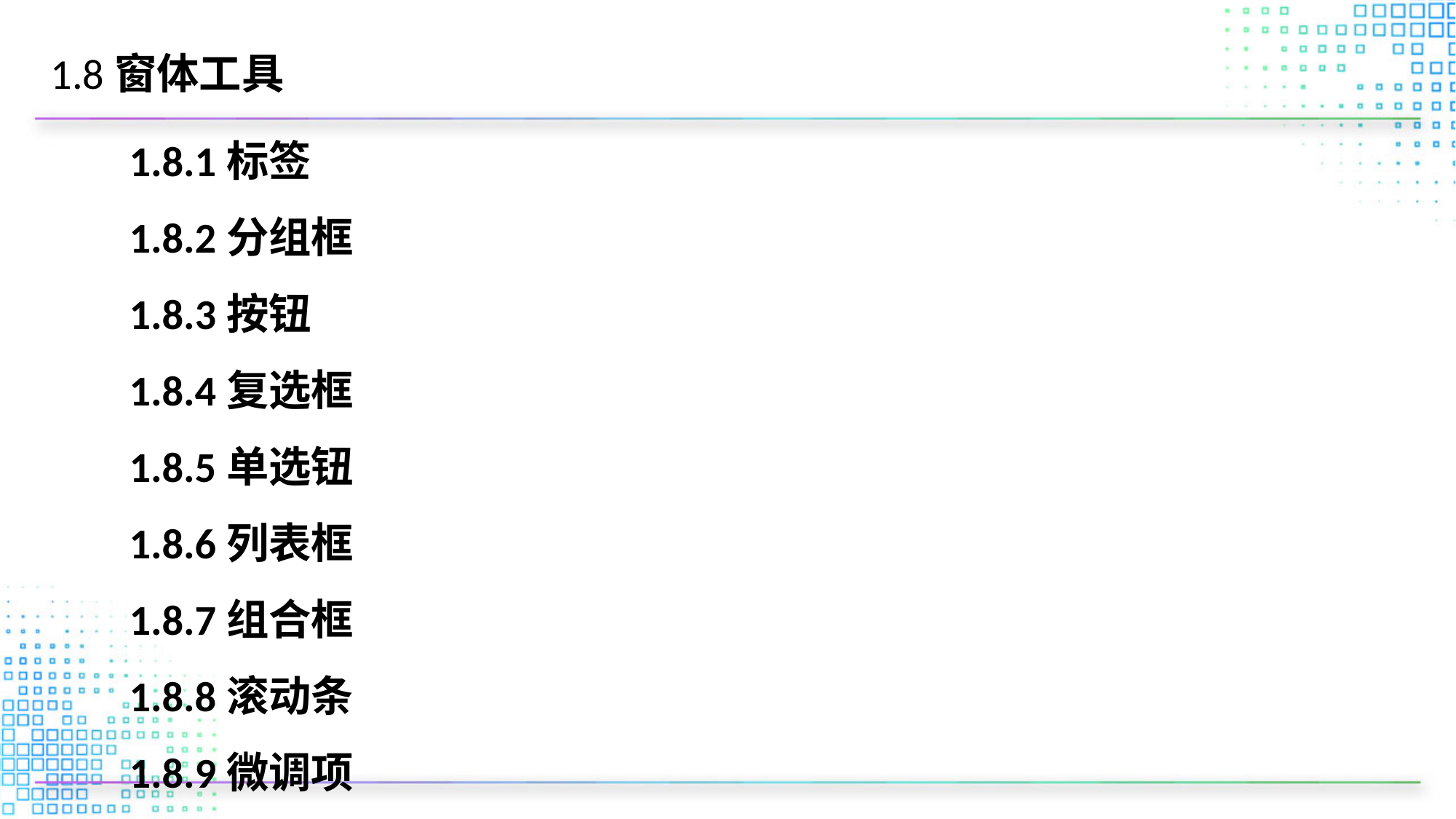

# 1.8窗体工具
1.8.1标签
1.8.2分组框
1.8.3按钮
1.8.4复选框
1.8.5单选钮
1.8.6列表框
1.8.7组合框
1.8.8滚动条
1.8.9微调项